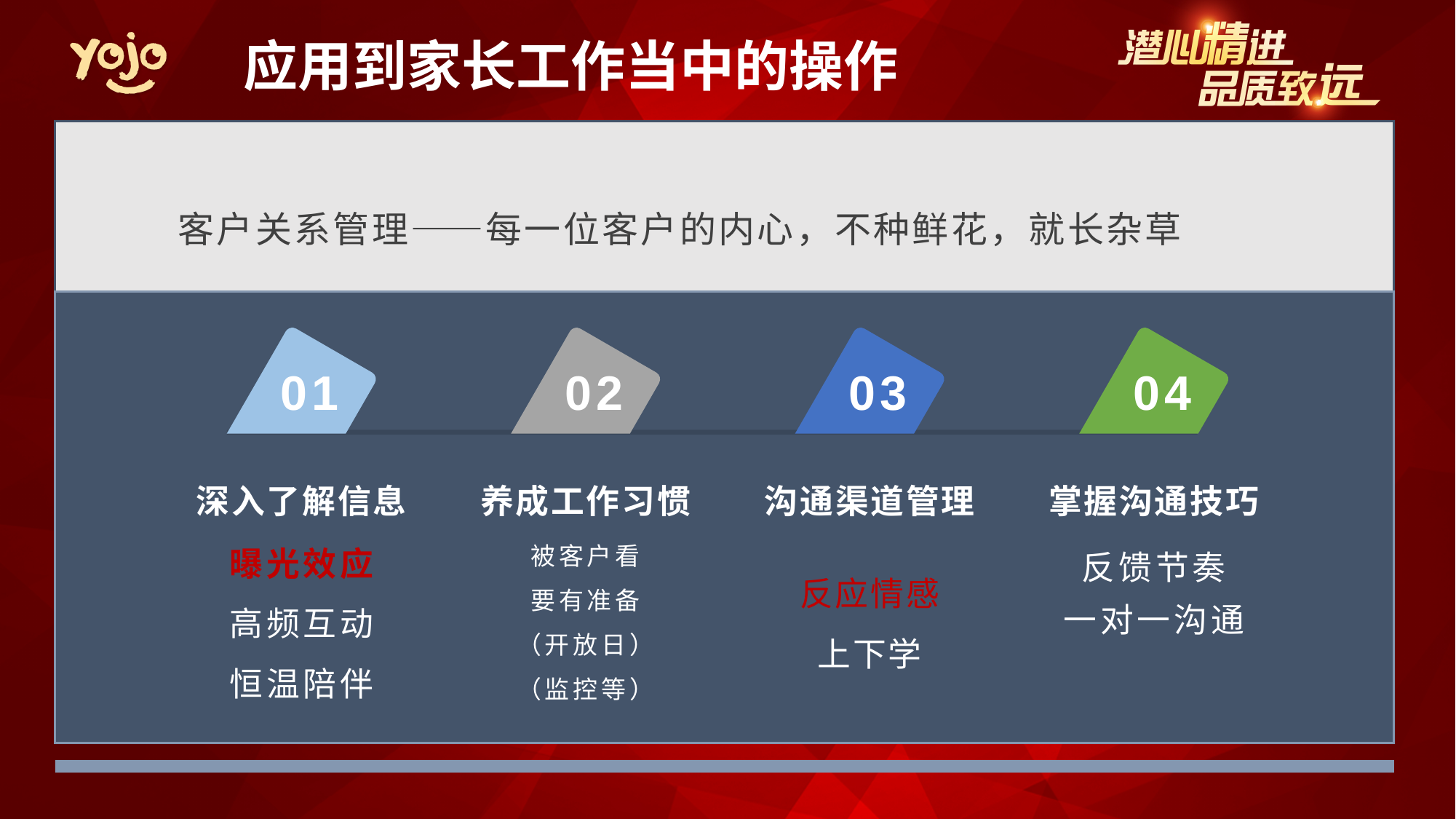

应用到家长工作当中的操作

客户关系管理——每一位客户的内心，不种鲜花，就长杂草

01
02
03
04
深入了解信息
养成工作习惯
沟通渠道管理
掌握沟通技巧
曝光效应
高频互动
恒温陪伴
被客户看
要有准备
（开放日）
（监控等）
反应情感
上下学
反馈节奏
一对一沟通